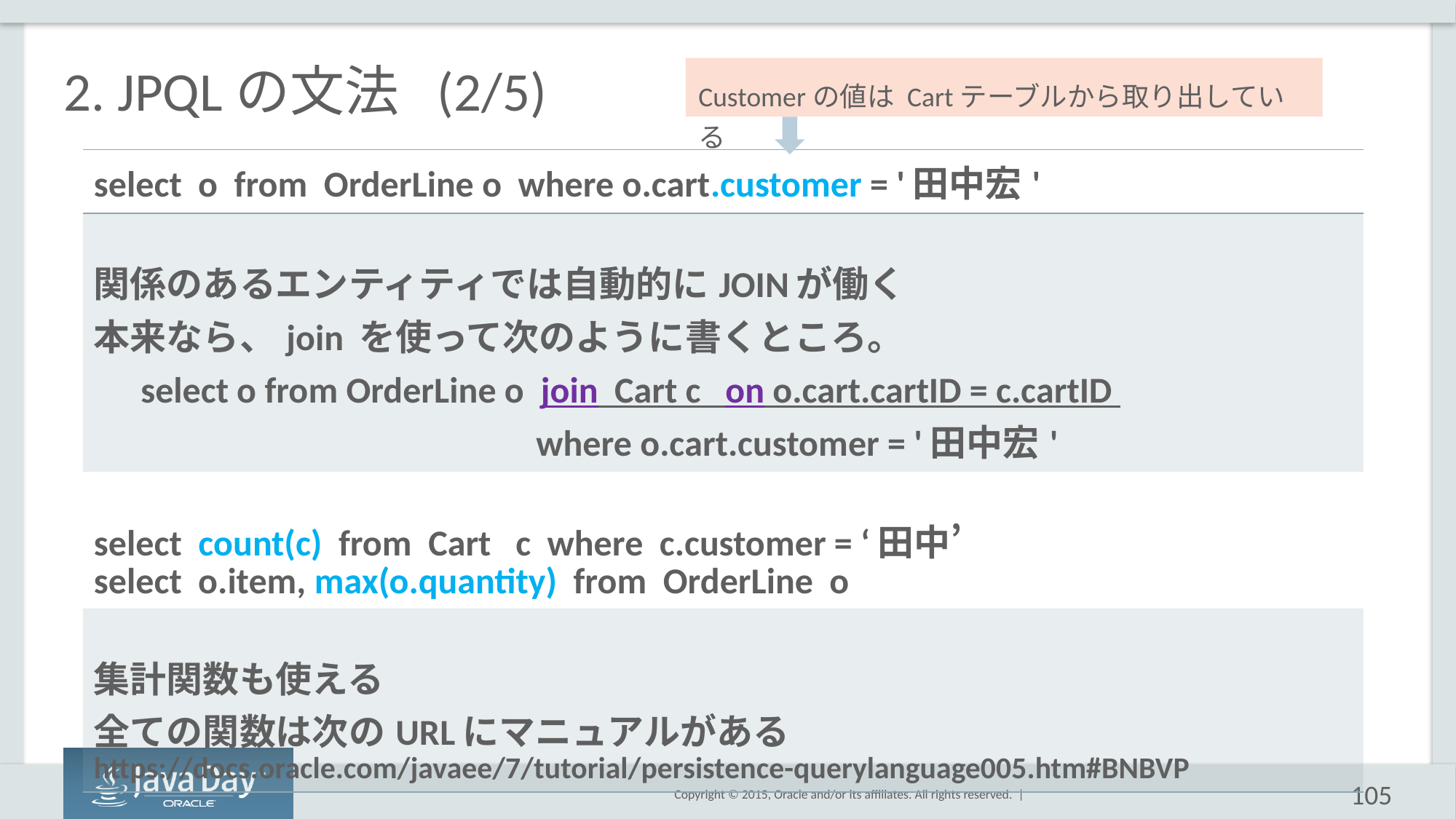

# 2. JPQLの文法  (2/5)
Customerの値は Cartテーブルから取り出している

| select o from OrderLine o where o.cart.customer = '田中宏' |
| --- |
| 関係のあるエンティティでは自動的にJOINが働く 本来なら、join を使って次のように書くところ。 　select o from OrderLine o join Cart c on o.cart.cartID = c.cartID where o.cart.customer = '田中宏' |
| select count(c) from Cart c where c.customer = ‘田中’ select o.item, max(o.quantity) from OrderLine o |
| 集計関数も使える 全ての関数は次のURLにマニュアルがある https://docs.oracle.com/javaee/7/tutorial/persistence-querylanguage005.htm#BNBVP |

105